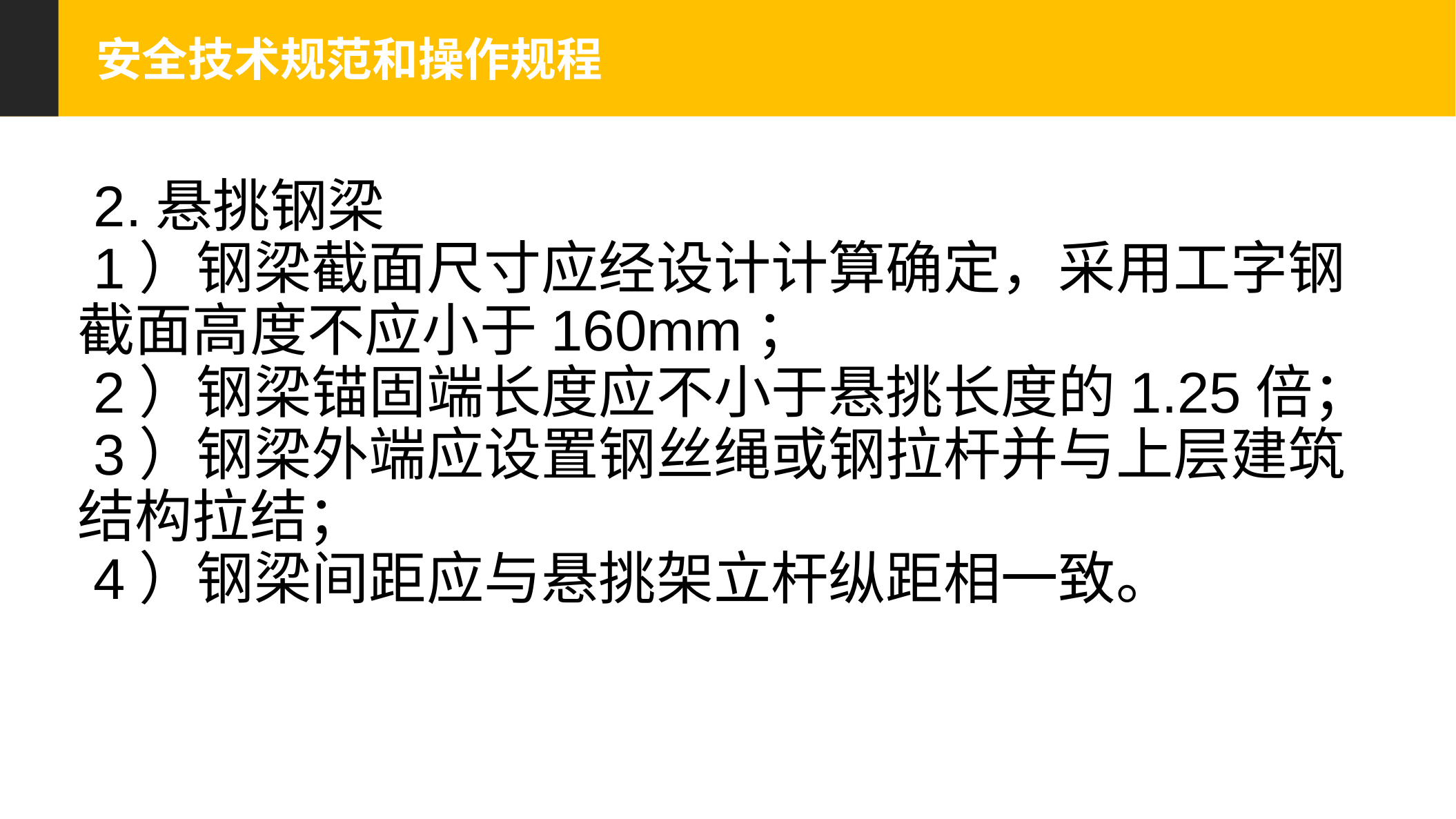

安全技术规范和操作规程
 2.悬挑钢梁
 1）钢梁截面尺寸应经设计计算确定，采用工字钢截面高度不应小于160mm；
 2）钢梁锚固端长度应不小于悬挑长度的1.25倍；
 3）钢梁外端应设置钢丝绳或钢拉杆并与上层建筑结构拉结；
 4）钢梁间距应与悬挑架立杆纵距相一致。